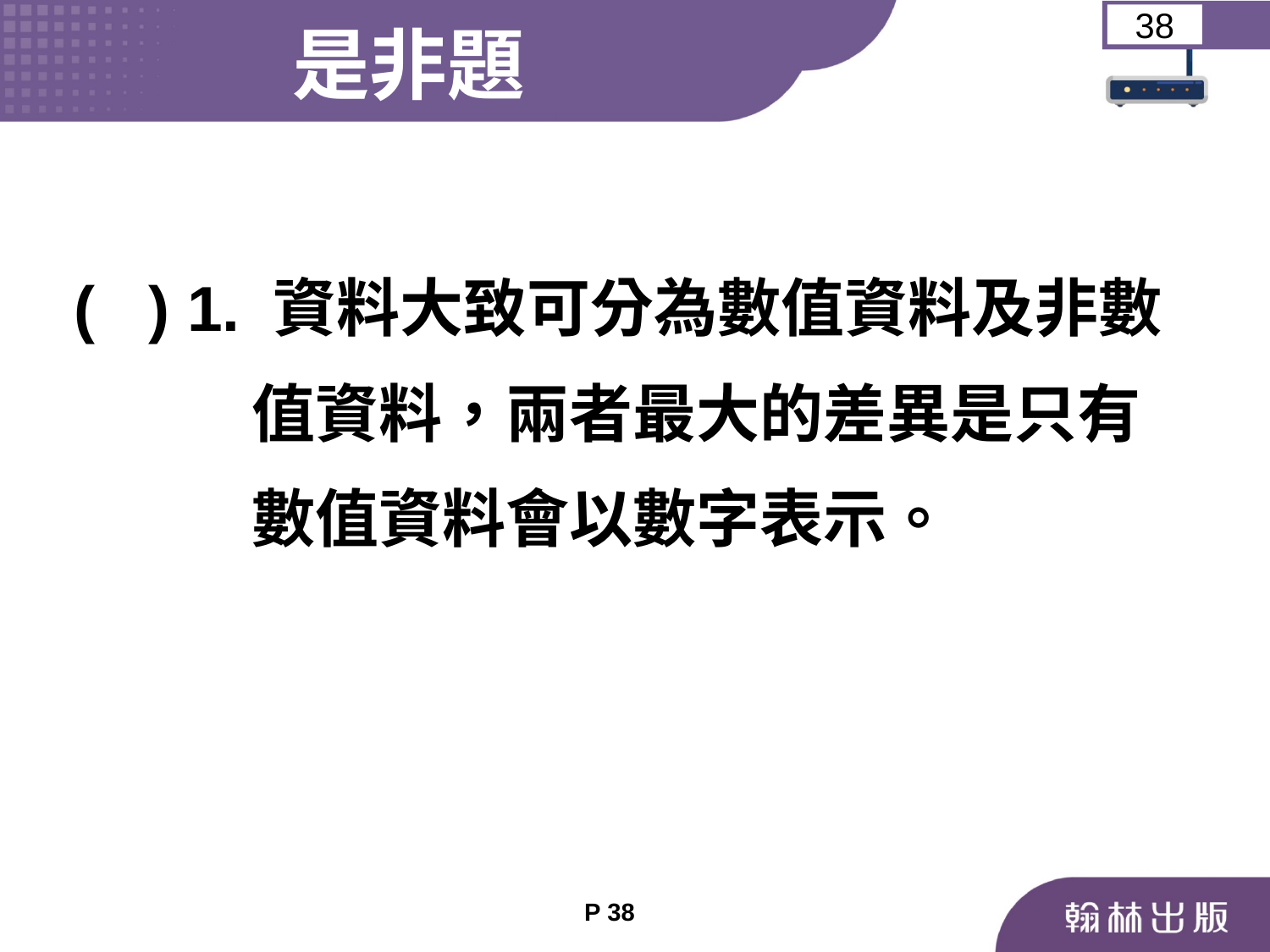

是非題

38
	(   ) 1. 資料大致可分為數值資料及非數
             值資料，兩者最大的差異是只有
             數值資料會以數字表示。
P 38